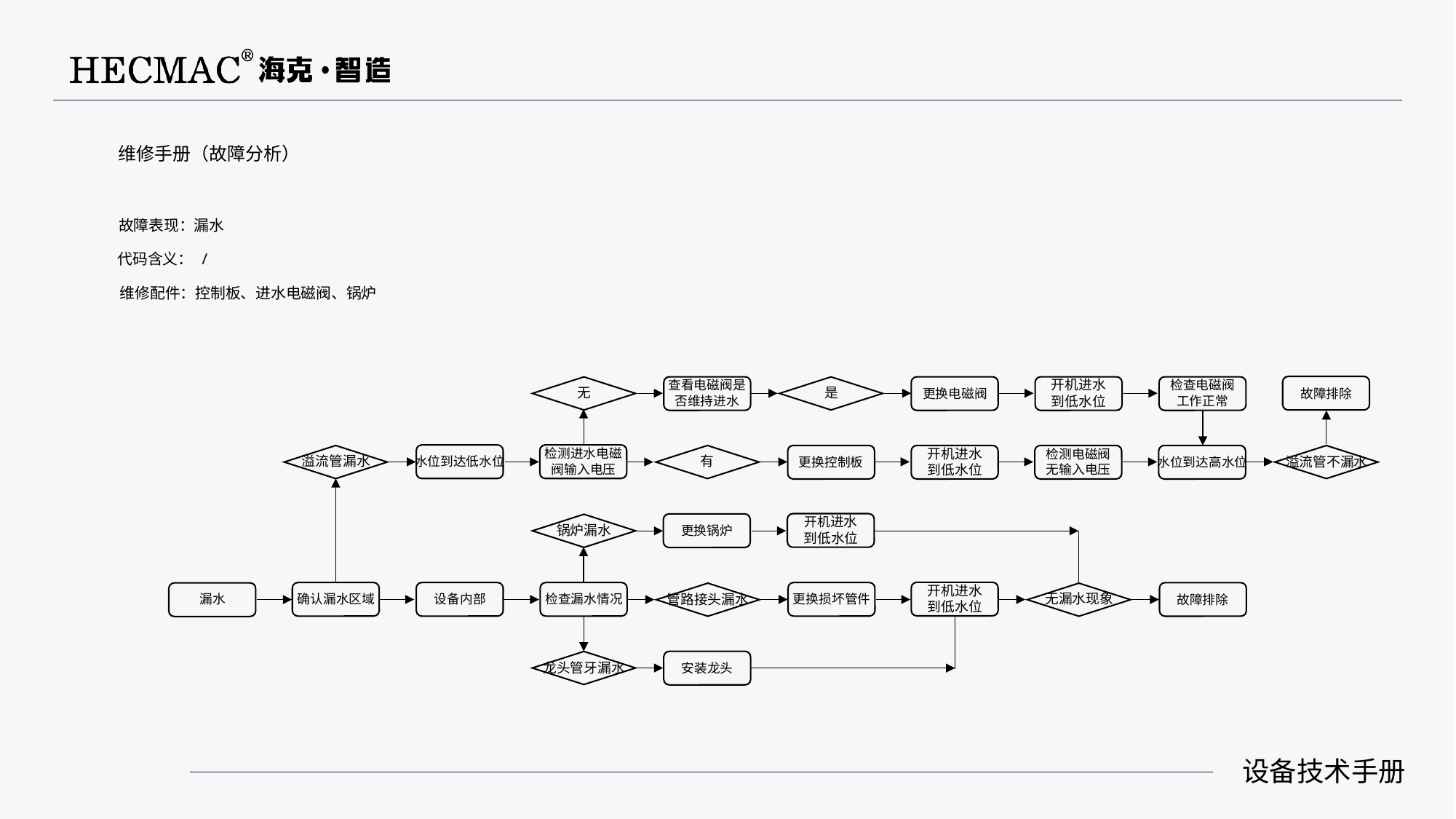

维修手册（故障分析）
故障表现：漏水
代码含义： /
维修配件：控制板、进水电磁阀、锅炉
开机进水
到低水位
查看电磁阀是
否维持进水
检查电磁阀
工作正常

无
是
更换电磁阀
故障排除
开机进水
到低水位
检测进水电磁
阀输入电压
检测电磁阀
无输入电压

溢流管漏水
有
溢流管不漏水
水位到达低水位
水位到达高水位
更换控制板
开机进水
到低水位

锅炉漏水
更换锅炉
开机进水
到低水位

无漏水现象
管路接头漏水
更换损坏管件
漏水
确认漏水区域
设备内部
检查漏水情况
故障排除

龙头管牙漏水
安装龙头